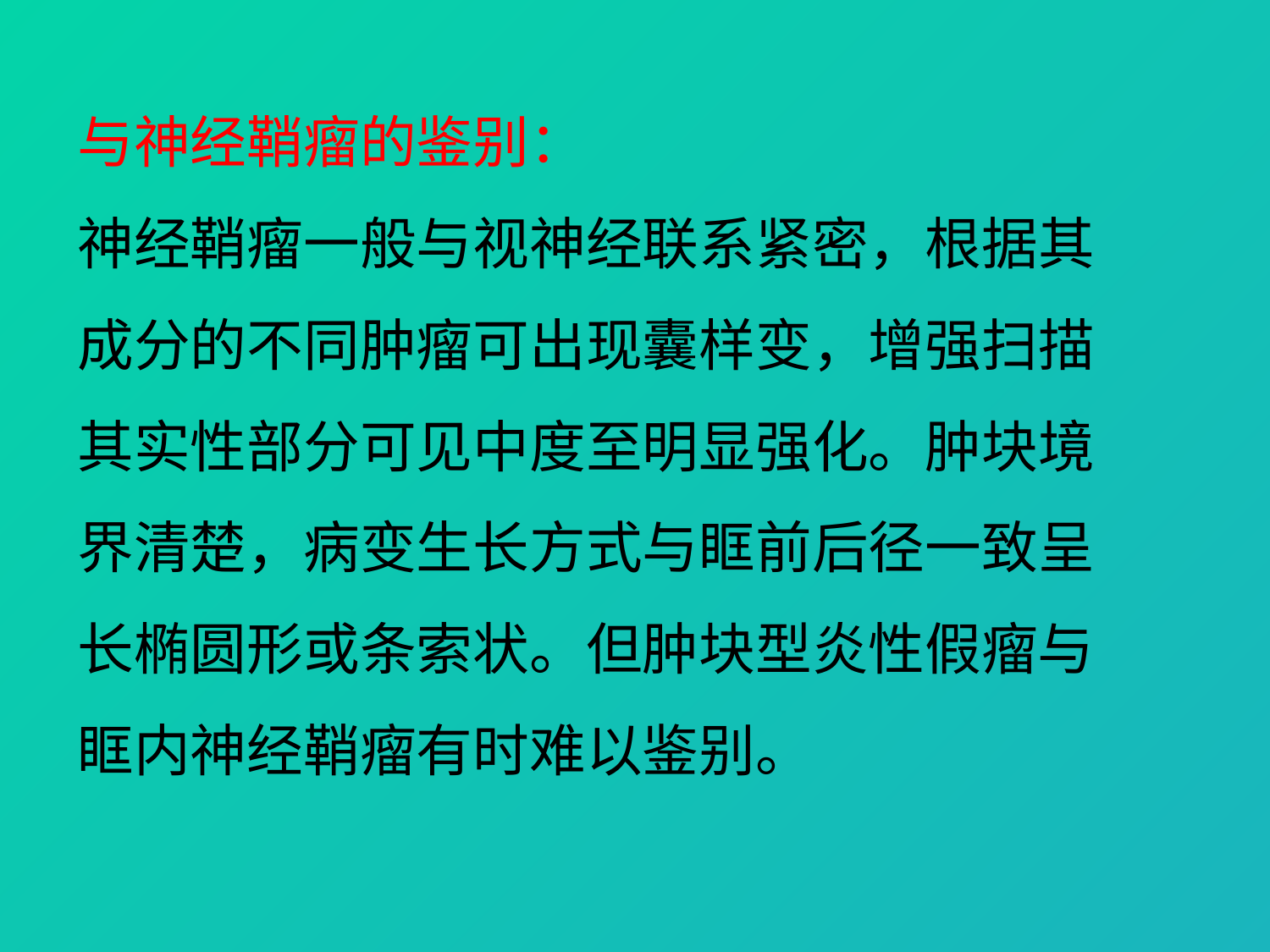

与神经鞘瘤的鉴别：
神经鞘瘤一般与视神经联系紧密，根据其成分的不同肿瘤可出现囊样变，增强扫描其实性部分可见中度至明显强化。肿块境界清楚，病变生长方式与眶前后径一致呈长椭圆形或条索状。但肿块型炎性假瘤与眶内神经鞘瘤有时难以鉴别。